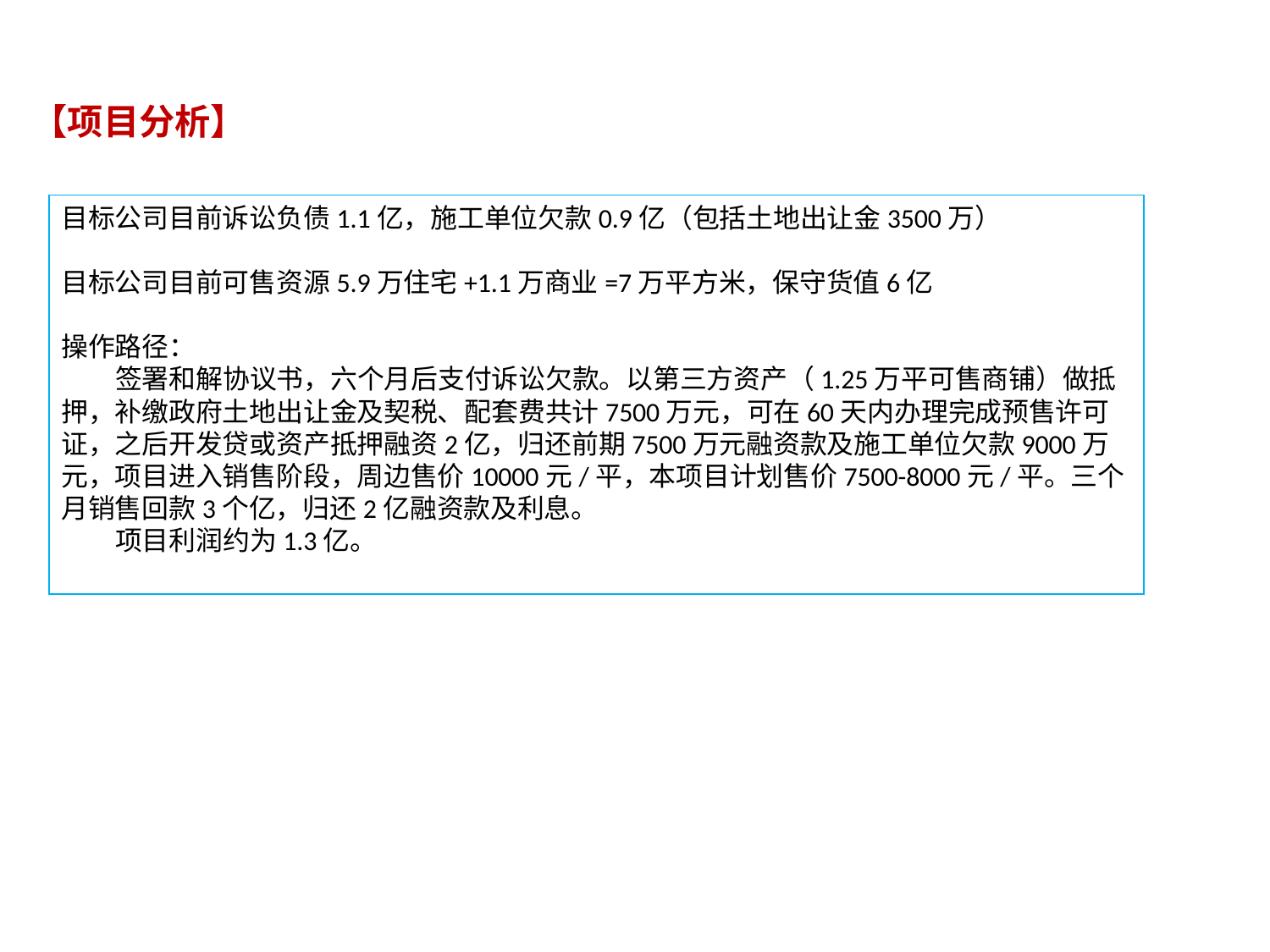

# 【项目分析】
目标公司目前诉讼负债1.1亿，施工单位欠款0.9亿（包括土地出让金3500万）

目标公司目前可售资源5.9万住宅+1.1万商业=7万平方米，保守货值6亿

操作路径：
        签署和解协议书，六个月后支付诉讼欠款。以第三方资产（1.25万平可售商铺）做抵押，补缴政府土地出让金及契税、配套费共计7500万元，可在60天内办理完成预售许可证，之后开发贷或资产抵押融资2亿，归还前期7500万元融资款及施工单位欠款9000万元，项目进入销售阶段，周边售价10000元/平，本项目计划售价7500-8000元/平。三个月销售回款3个亿，归还2亿融资款及利息。
        项目利润约为1.3亿。